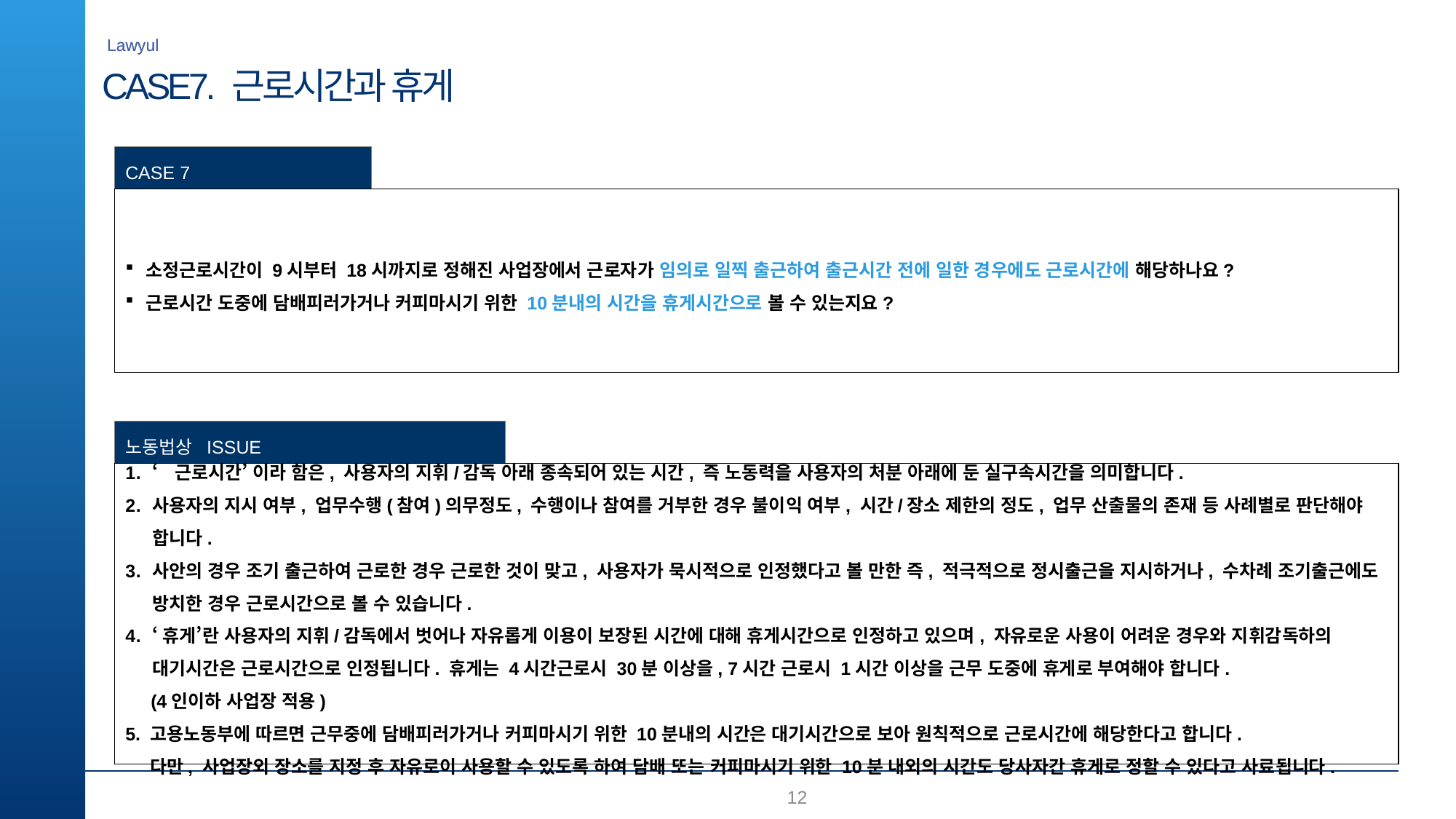

Lawyul
CASE7. 근로시간과 휴게
CASE 7
소정근로시간이 9시부터 18시까지로 정해진 사업장에서 근로자가 임의로 일찍 출근하여 출근시간 전에 일한 경우에도 근로시간에 해당하나요?
근로시간 도중에 담배피러가거나 커피마시기 위한 10분내의 시간을 휴게시간으로 볼 수 있는지요?
노동법상  ISSUE
‘근로시간’ 이라 함은, 사용자의 지휘/감독 아래 종속되어 있는 시간, 즉 노동력을 사용자의 처분 아래에 둔 실구속시간을 의미합니다.
사용자의 지시 여부, 업무수행(참여)의무정도, 수행이나 참여를 거부한 경우 불이익 여부, 시간/장소 제한의 정도, 업무 산출물의 존재 등 사례별로 판단해야 합니다.
사안의 경우 조기 출근하여 근로한 경우 근로한 것이 맞고, 사용자가 묵시적으로 인정했다고 볼 만한 즉, 적극적으로 정시출근을 지시하거나, 수차례 조기출근에도 방치한 경우 근로시간으로 볼 수 있습니다.
‘휴게’란 사용자의 지휘/감독에서 벗어나 자유롭게 이용이 보장된 시간에 대해 휴게시간으로 인정하고 있으며, 자유로운 사용이 어려운 경우와 지휘감독하의 대기시간은 근로시간으로 인정됩니다. 휴게는 4시간근로시 30분 이상을, 7시간 근로시 1시간 이상을 근무 도중에 휴게로 부여해야 합니다.
     (4인이하 사업장 적용)
5. 고용노동부에 따르면 근무중에 담배피러가거나 커피마시기 위한 10분내의 시간은 대기시간으로 보아 원칙적으로 근로시간에 해당한다고 합니다.
    다만, 사업장외 장소를 지정 후 자유로이 사용할 수 있도록 하여 담배 또는 커피마시기 위한 10분 내외의 시간도 당사자간 휴게로 정할 수 있다고 사료됩니다.